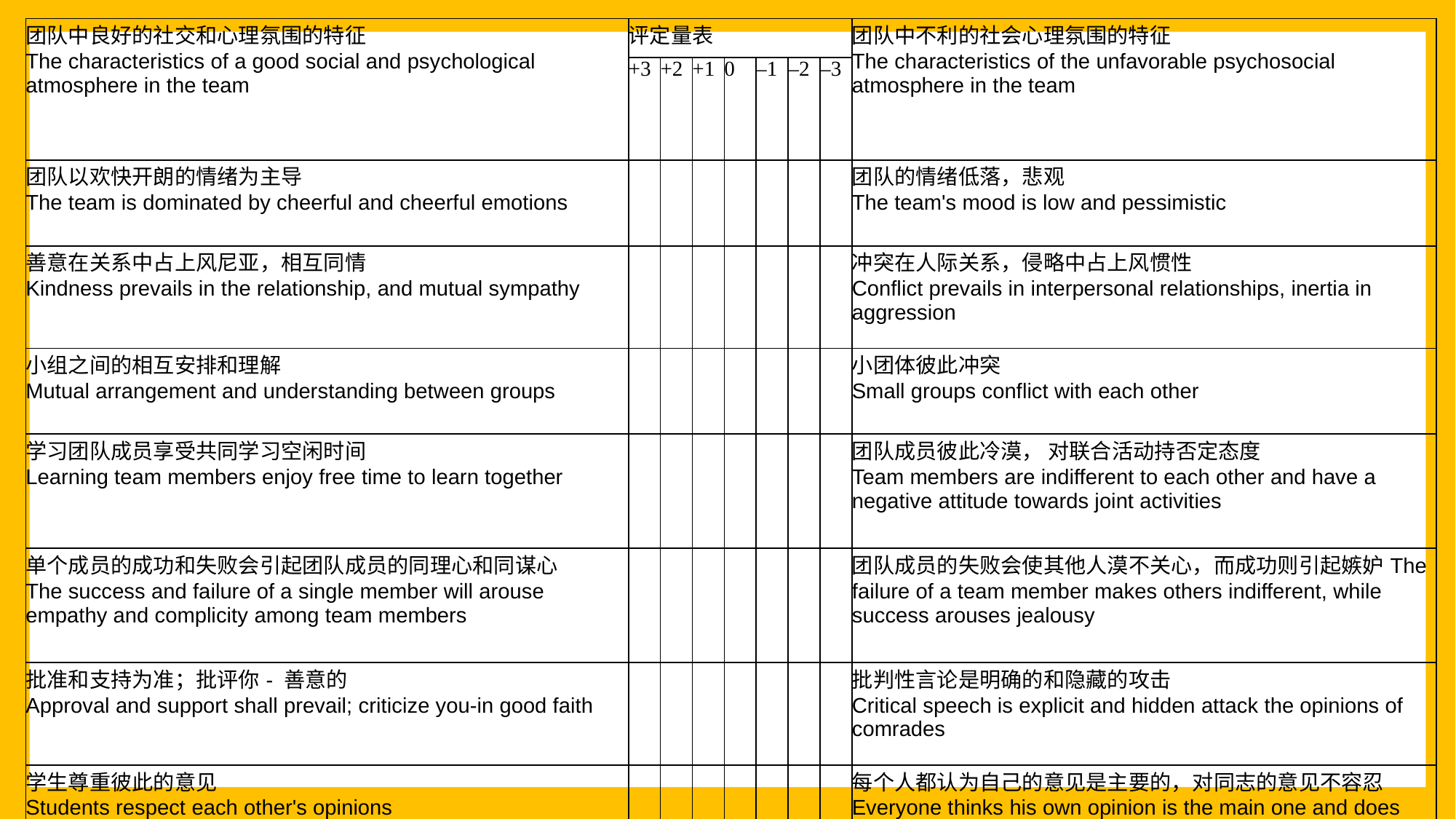

| 团队中良好的社交和心理氛围的特征 The characteristics of a good social and psychological atmosphere in the team | 评定量表 |  |  |  |  |  |  | 团队中不利的社会心理氛围的特征 The characteristics of the unfavorable psychosocial atmosphere in the team |
| --- | --- | --- | --- | --- | --- | --- | --- | --- |
|  | +3 | +2 | +1 | 0 | –1 | –2 | –3 |  |
| 团队以欢快开朗的情绪为主导 The team is dominated by cheerful and cheerful emotions |  |  |  |  |  |  |  | 团队的情绪低落，悲观 The team's mood is low and pessimistic |
| 善意在关系中占上风尼亚，相互同情 Kindness prevails in the relationship, and mutual sympathy |  |  |  |  |  |  |  | 冲突在人际关系，侵略中占上风惯性 Conflict prevails in interpersonal relationships, inertia in aggression |
| 小组之间的相互安排和理解 Mutual arrangement and understanding between groups |  |  |  |  |  |  |  | 小团体彼此冲突 Small groups conflict with each other |
| 学习团队成员享受共同学习空闲时间 Learning team members enjoy free time to learn together |  |  |  |  |  |  |  | 团队成员彼此冷漠， 对联合活动持否定态度 Team members are indifferent to each other and have a negative attitude towards joint activities |
| 单个成员的成功和失败会引起团队成员的同理心和同谋心 The success and failure of a single member will arouse empathy and complicity among team members |  |  |  |  |  |  |  | 团队成员的失败会使其他人漠不关心，而成功则引起嫉妒The failure of a team member makes others indifferent, while success arouses jealousy |
| 批准和支持为准；批评你- 善意的 Approval and support shall prevail; criticize you-in good faith |  |  |  |  |  |  |  | 批判性言论是明确的和隐藏的攻击 Critical speech is explicit and hidden attack the opinions of comrades |
| 学生尊重彼此的意见 Students respect each other's opinions |  |  |  |  |  |  |  | 每个人都认为自己的意见是主要的，对同志的意见不容忍Everyone thinks his own opinion is the main one and does not tolerate |